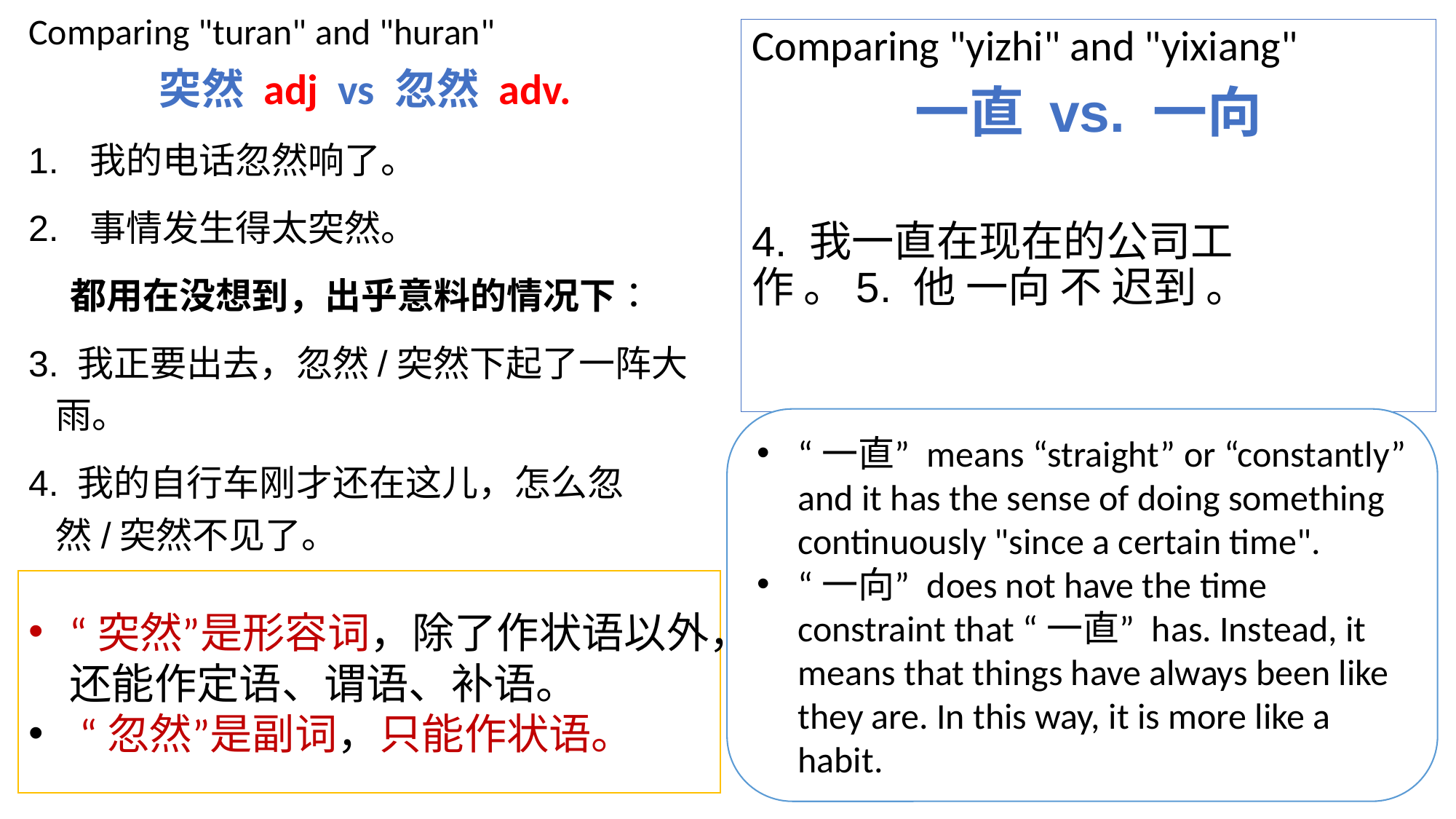

Comparing "turan" and "huran"
突然 adj  vs 忽然 adv.
我的电话忽然响了。
事情发生得太突然。
    都用在没想到，出乎意料的情况下：
3. 我正要出去，忽然/突然下起了一阵大雨。
4. 我的自行车刚才还在这儿，怎么忽然/突然不见了。

Comparing "yizhi" and "yixiang"
一直 vs. 一向

4. 我一直在现在的公司工作 。5. 他 一向 不 迟到 。
“一直” means “straight” or “constantly” and it has the sense of doing something continuously "since a certain time".
“一向” does not have the time constraint that “一直” has. Instead, it means that things have always been like they are. In this way, it is more like a habit.
“突然”是形容词，除了作状语以外，还能作定语、谓语、补语。
 “忽然”是副词，只能作状语。